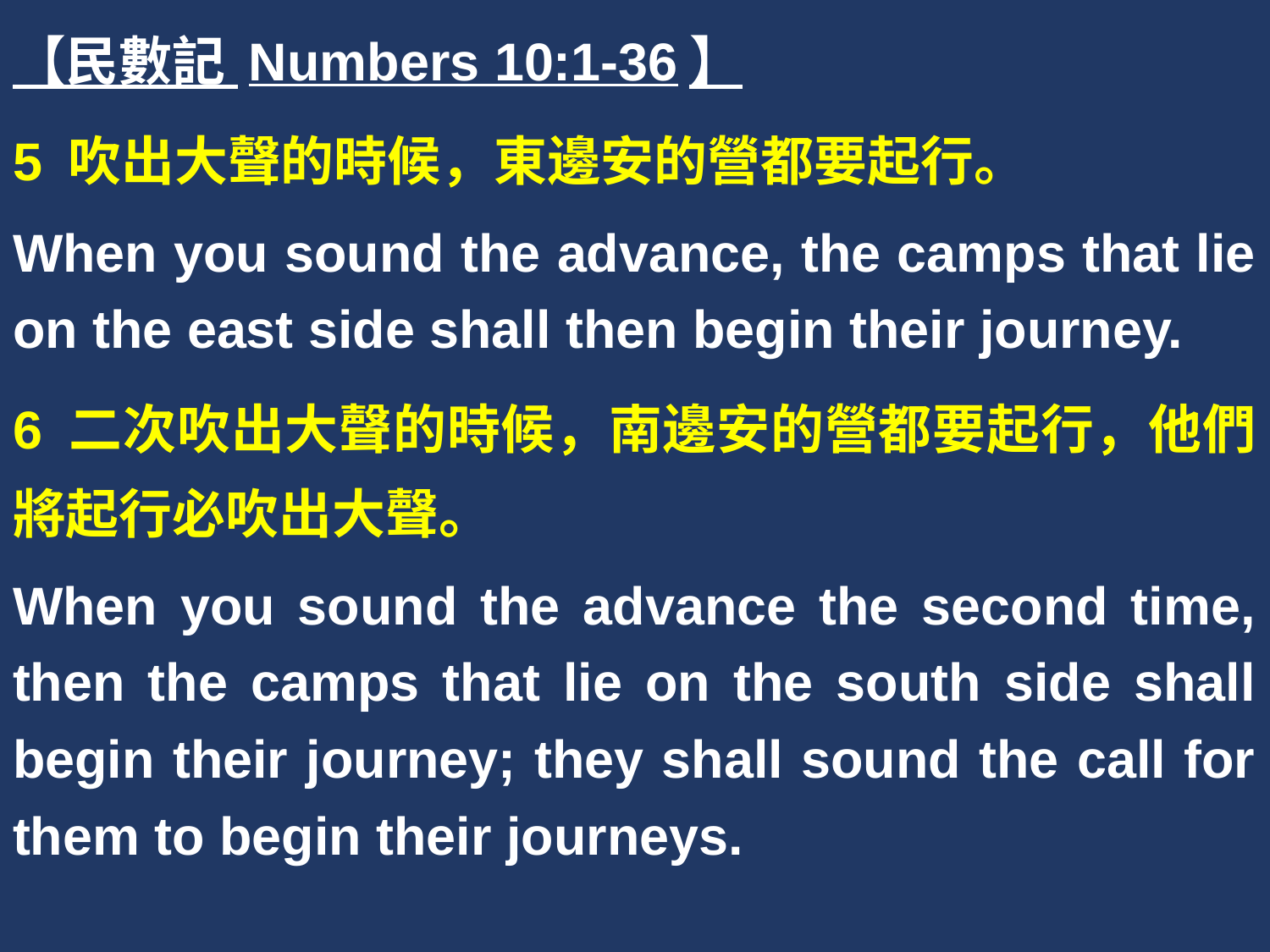

【民數記 Numbers 10:1-36】
5 吹出大聲的時候，東邊安的營都要起行。
When you sound the advance, the camps that lie on the east side shall then begin their journey.
6 二次吹出大聲的時候，南邊安的營都要起行，他們將起行必吹出大聲。
When you sound the advance the second time, then the camps that lie on the south side shall begin their journey; they shall sound the call for them to begin their journeys.